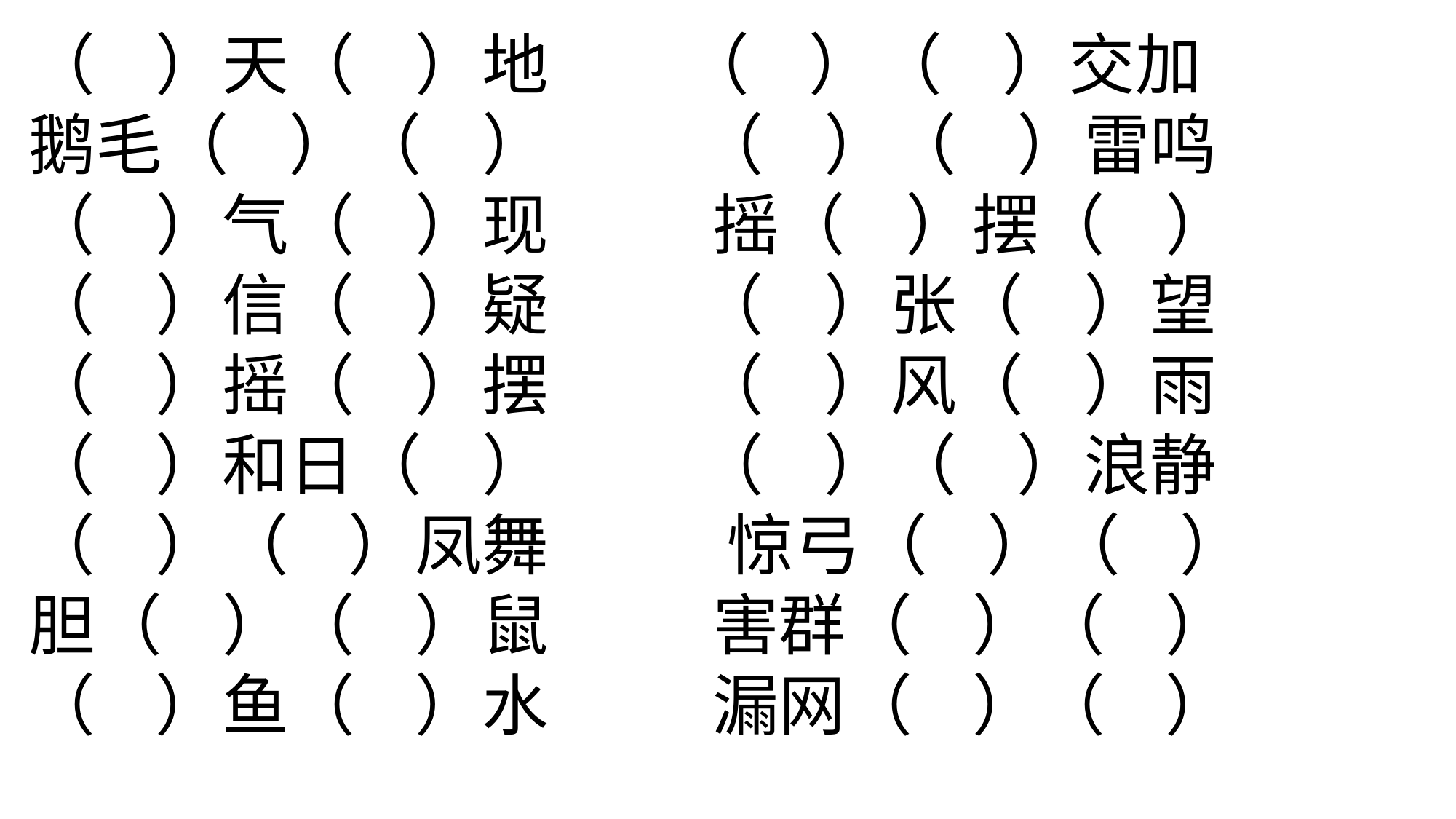

（    ）天（    ）地         （    ）（    ）交加
鹅毛（    ）（    ）          （    ）（    ）雷鸣
（    ）气（    ）现           摇（    ）摆（    ）
（    ）信（    ）疑          （    ）张（    ）望
（    ）摇（    ）摆          （    ）风（    ）雨
（    ）和日（    ）          （    ）（    ）浪静
（    ）（    ）凤舞            惊弓（    ）（    ）
胆（    ）（    ）鼠           害群（    ）（    ）
（    ）鱼（    ）水           漏网（    ）（    ）